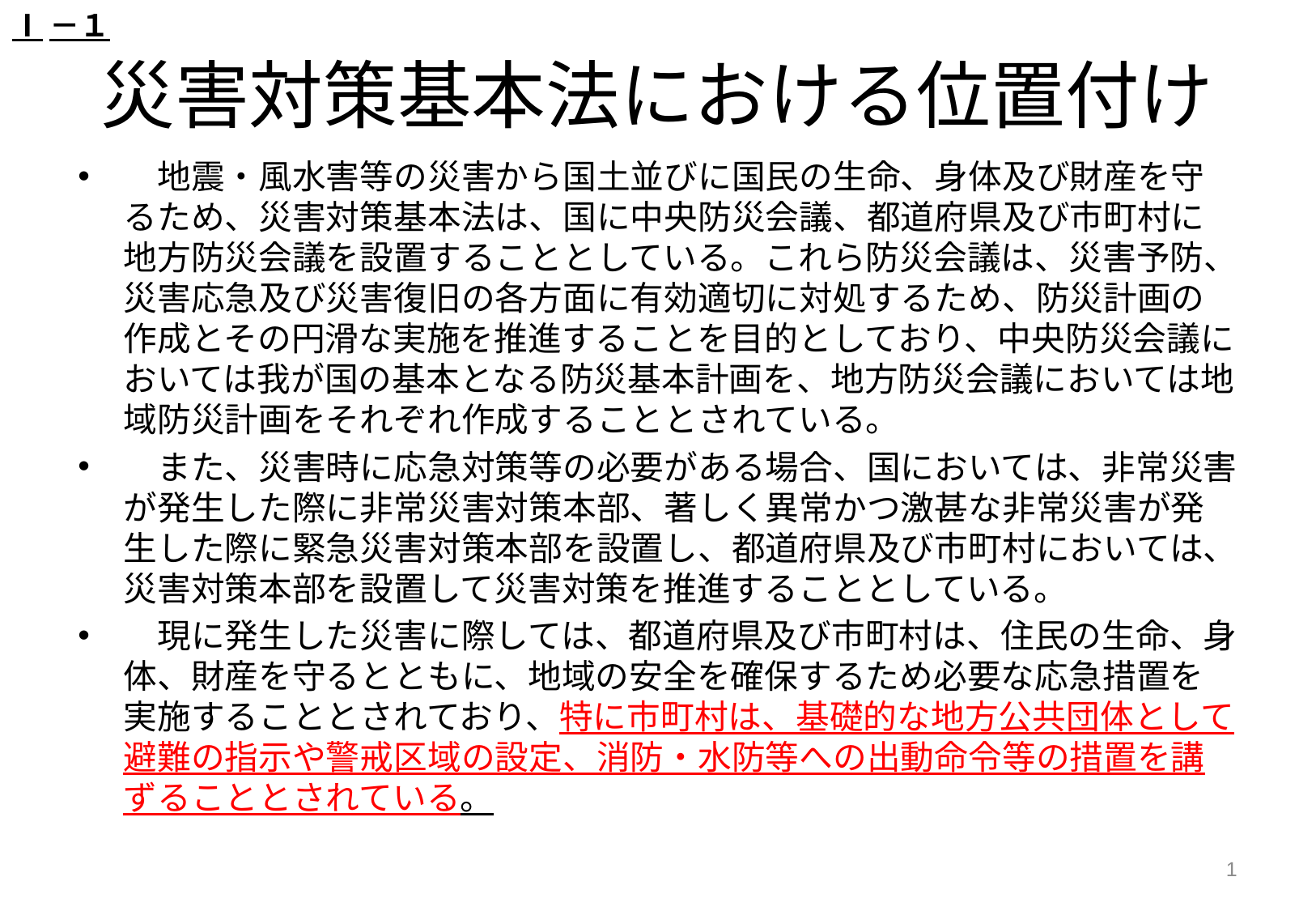

Ⅰ－１
# 災害対策基本法における位置付け
　地震・風水害等の災害から国土並びに国民の生命、身体及び財産を守るため、災害対策基本法は、国に中央防災会議、都道府県及び市町村に地方防災会議を設置することとしている。これら防災会議は、災害予防、災害応急及び災害復旧の各方面に有効適切に対処するため、防災計画の作成とその円滑な実施を推進することを目的としており、中央防災会議においては我が国の基本となる防災基本計画を、地方防災会議においては地域防災計画をそれぞれ作成することとされている。
　また、災害時に応急対策等の必要がある場合、国においては、非常災害が発生した際に非常災害対策本部、著しく異常かつ激甚な非常災害が発生した際に緊急災害対策本部を設置し、都道府県及び市町村においては、災害対策本部を設置して災害対策を推進することとしている。
　現に発生した災害に際しては、都道府県及び市町村は、住民の生命、身体、財産を守るとともに、地域の安全を確保するため必要な応急措置を実施することとされており、特に市町村は、基礎的な地方公共団体として避難の指示や警戒区域の設定、消防・水防等への出動命令等の措置を講ずることとされている。

1